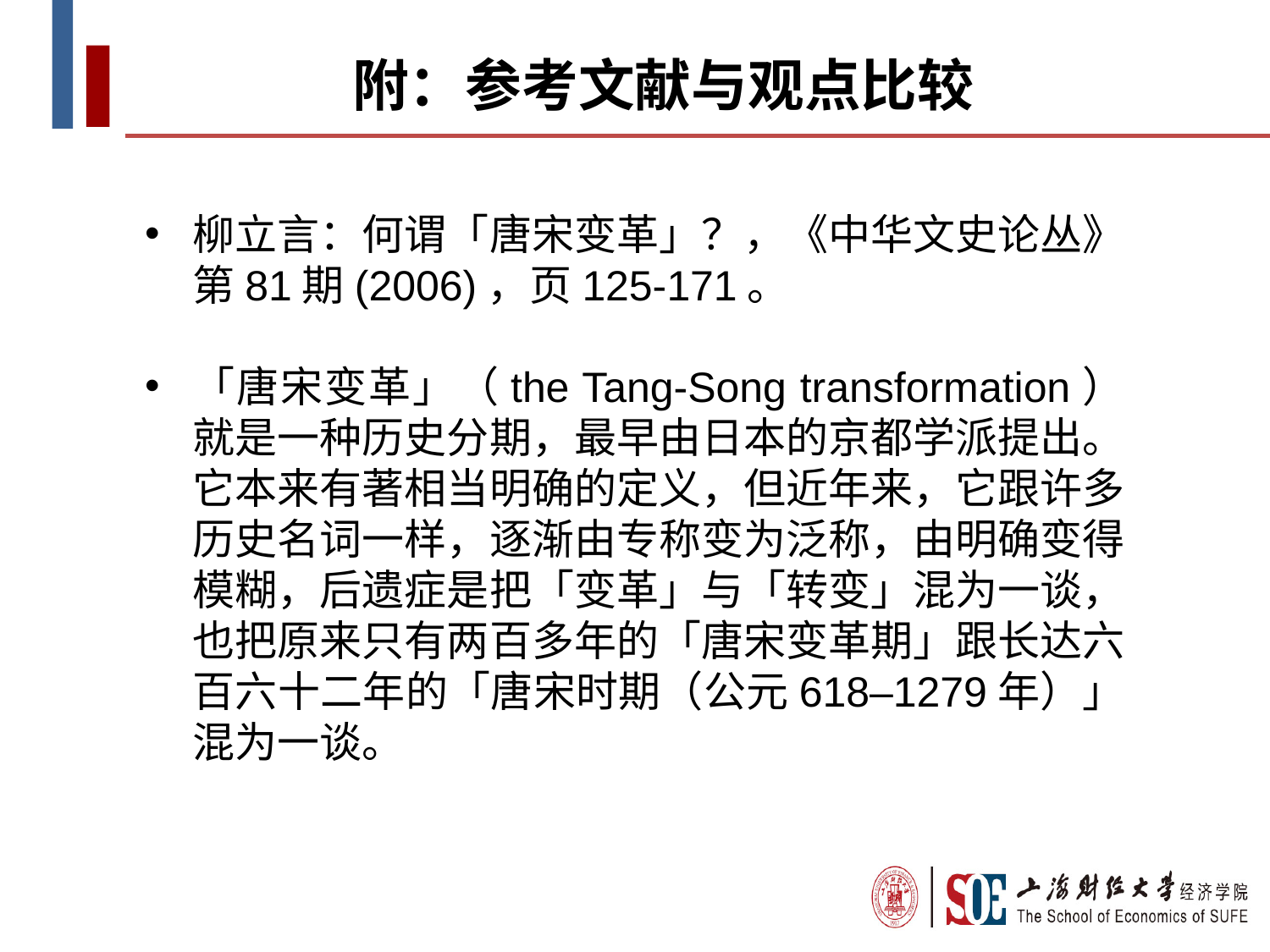

附：参考文献与观点比较

柳立言：何谓「唐宋变革」？，《中华文史论丛》第81期(2006)，页125-171。

「唐宋变革」（the Tang-Song transformation）就是一种历史分期，最早由日本的京都学派提出。它本来有著相当明确的定义，但近年来，它跟许多历史名词一样，逐渐由专称变为泛称，由明确变得模糊，后遗症是把「变革」与「转变」混为一谈，也把原来只有两百多年的「唐宋变革期」跟长达六百六十二年的「唐宋时期（公元618–1279年）」混为一谈。